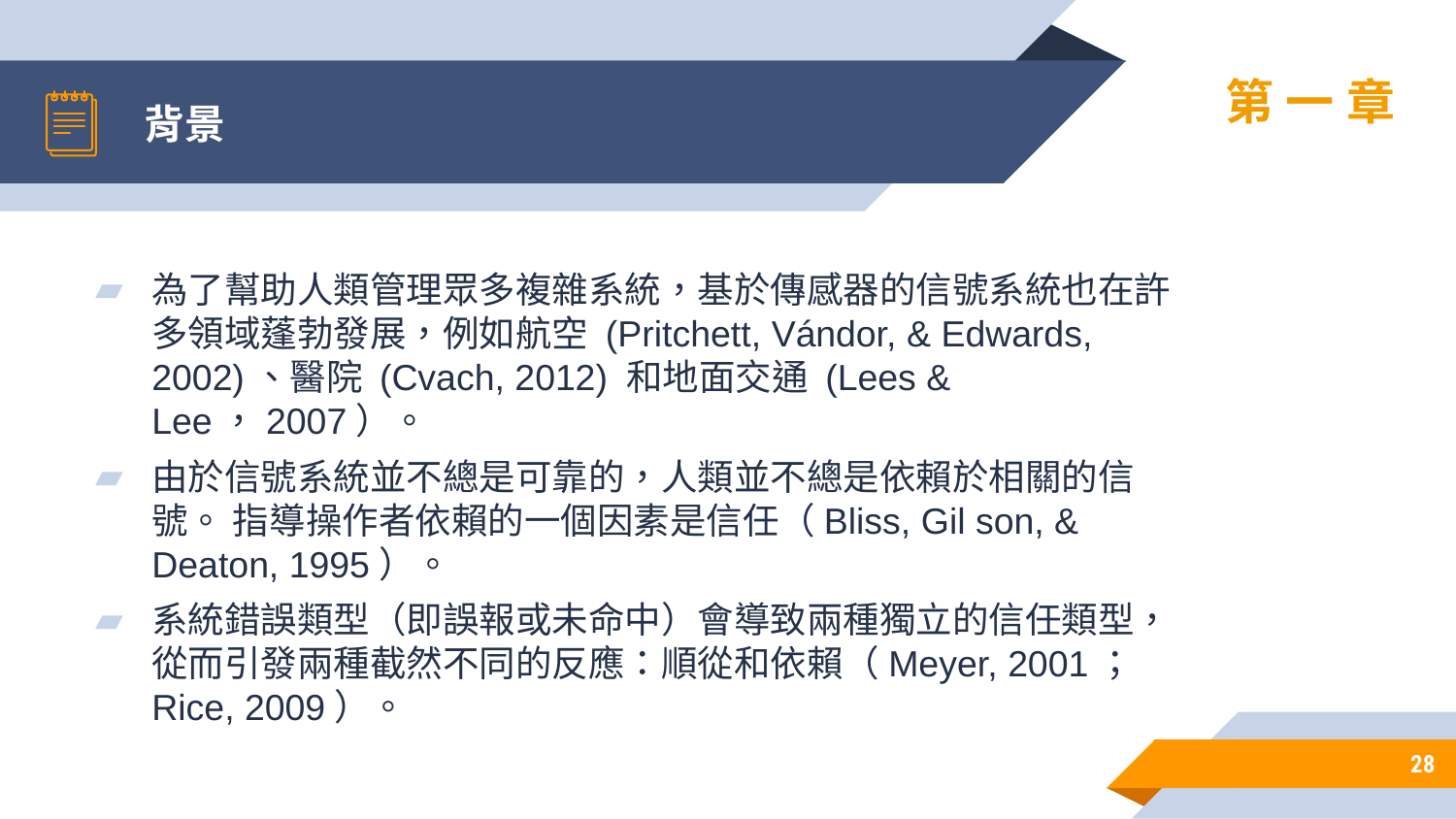

# 背景
第一章

為了幫助人類管理眾多複雜系統，基於傳感器的信號系統也在許多領域蓬勃發展，例如航空 (Pritchett, Vándor, & Edwards, 2002)、醫院 (Cvach, 2012) 和地面交通 (Lees & Lee，2007）。
由於信號系統並不總是可靠的，人類並不總是依賴於相關的信號。 指導操作者依賴的一個因素是信任（Bliss, Gil son, & Deaton, 1995）。
系統錯誤類型（即誤報或未命中）會導致兩種獨立的信任類型，從而引發兩種截然不同的反應：順從和依賴（Meyer, 2001；Rice, 2009）。

28